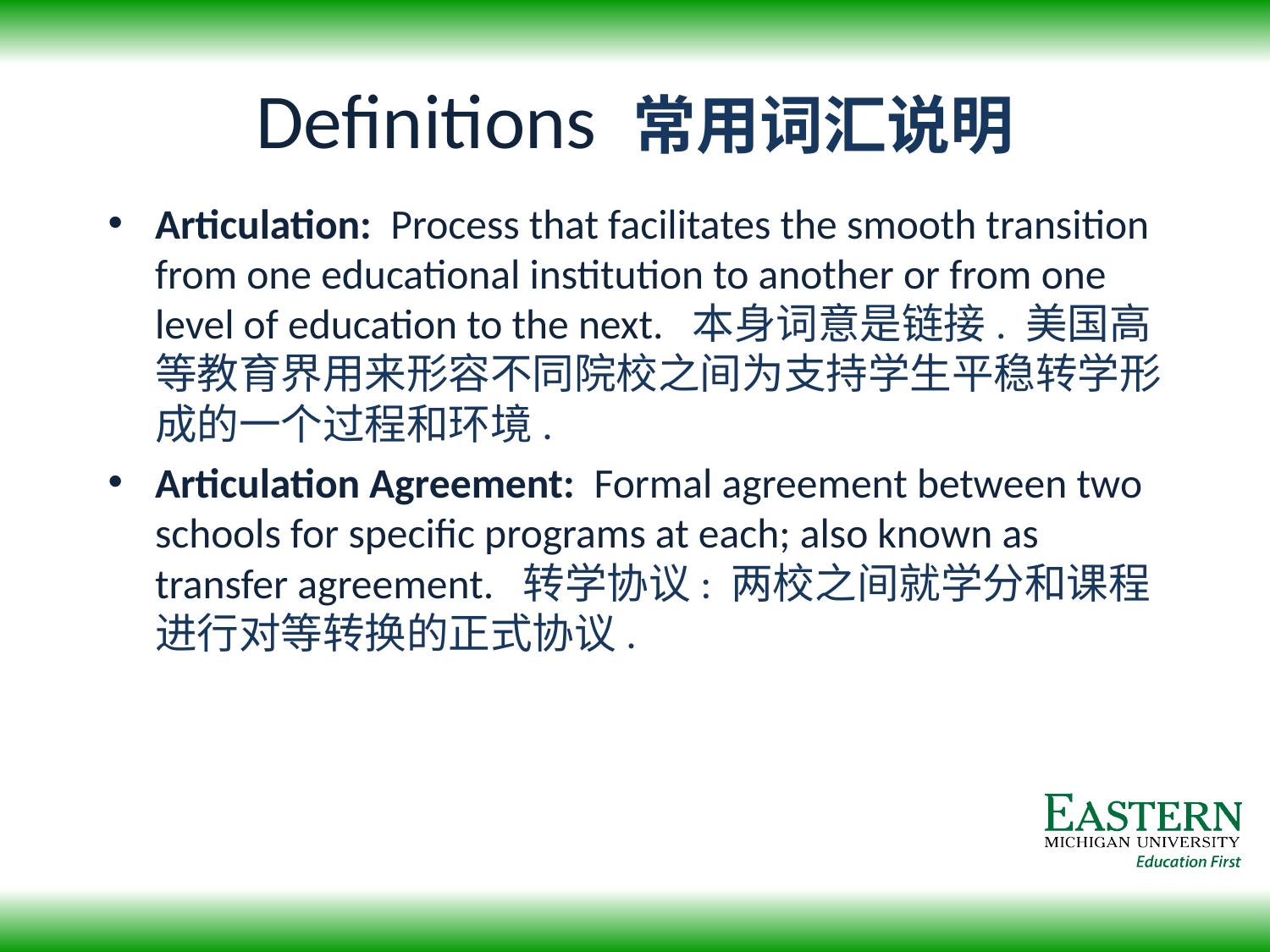

# Definitions 常用词汇说明
Articulation:  Process that facilitates the smooth transition from one educational institution to another or from one level of education to the next.  本身词意是链接. 美国高等教育界用来形容不同院校之间为支持学生平稳转学形成的一个过程和环境.
Articulation Agreement:  Formal agreement between two schools for specific programs at each; also known as transfer agreement.  转学协议: 两校之间就学分和课程进行对等转换的正式协议.